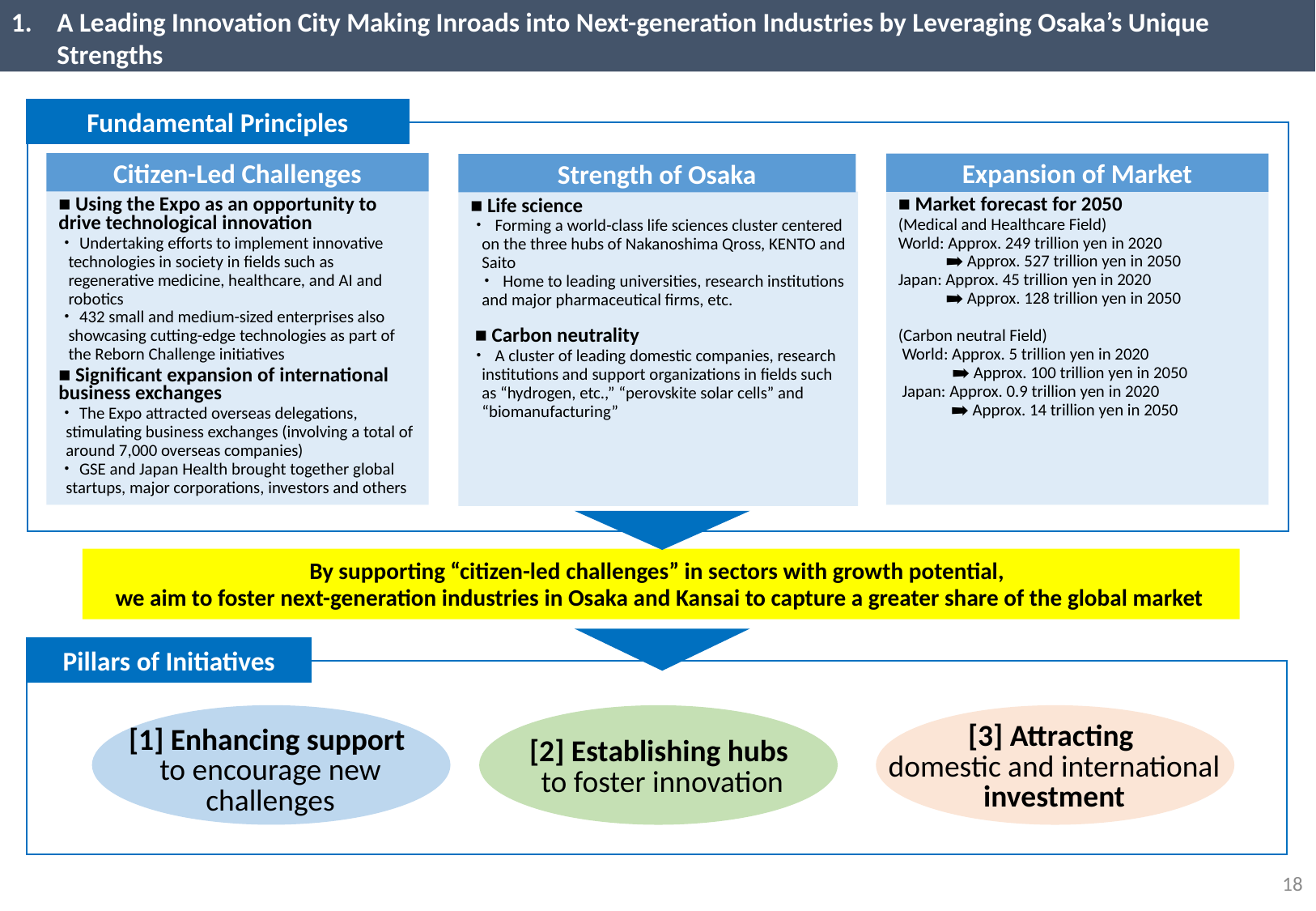

A Leading Innovation City Making Inroads into Next-generation Industries by Leveraging Osaka’s Unique Strengths
Fundamental Principles

Citizen-Led Challenges
Expansion of Market
Strength of Osaka
■ Using the Expo as an opportunity to drive technological innovation
・Undertaking efforts to implement innovative technologies in society in fields such as regenerative medicine, healthcare, and AI and robotics
・432 small and medium-sized enterprises also showcasing cutting-edge technologies as part of the Reborn Challenge initiatives
■ Significant expansion of international business exchanges
・The Expo attracted overseas delegations, stimulating business exchanges (involving a total of around 7,000 overseas companies)
・GSE and Japan Health brought together global startups, major corporations, investors and others
■ Market forecast for 2050
(Medical and Healthcare Field)
World: Approx. 249 trillion yen in 2020
➡ Approx. 527 trillion yen in 2050
Japan: Approx. 45 trillion yen in 2020
➡ Approx. 128 trillion yen in 2050

(Carbon neutral Field)
 World: Approx. 5 trillion yen in 2020
➡ Approx. 100 trillion yen in 2050
 Japan: Approx. 0.9 trillion yen in 2020
➡ Approx. 14 trillion yen in 2050
■ Life science
・ Forming a world-class life sciences cluster centered on the three hubs of Nakanoshima Qross, KENTO and Saito
 ・ Home to leading universities, research institutions and major pharmaceutical firms, etc.

 ■ Carbon neutrality
・ A cluster of leading domestic companies, research institutions and support organizations in fields such as “hydrogen, etc.,” “perovskite solar cells” and “biomanufacturing”

By supporting “citizen-led challenges” in sectors with growth potential,
we aim to foster next-generation industries in Osaka and Kansai to capture a greater share of the global market

Pillars of Initiatives

[3] Attracting
domestic and international investment
[2] Establishing hubs
to foster innovation
[1] Enhancing support
to encourage new challenges
18